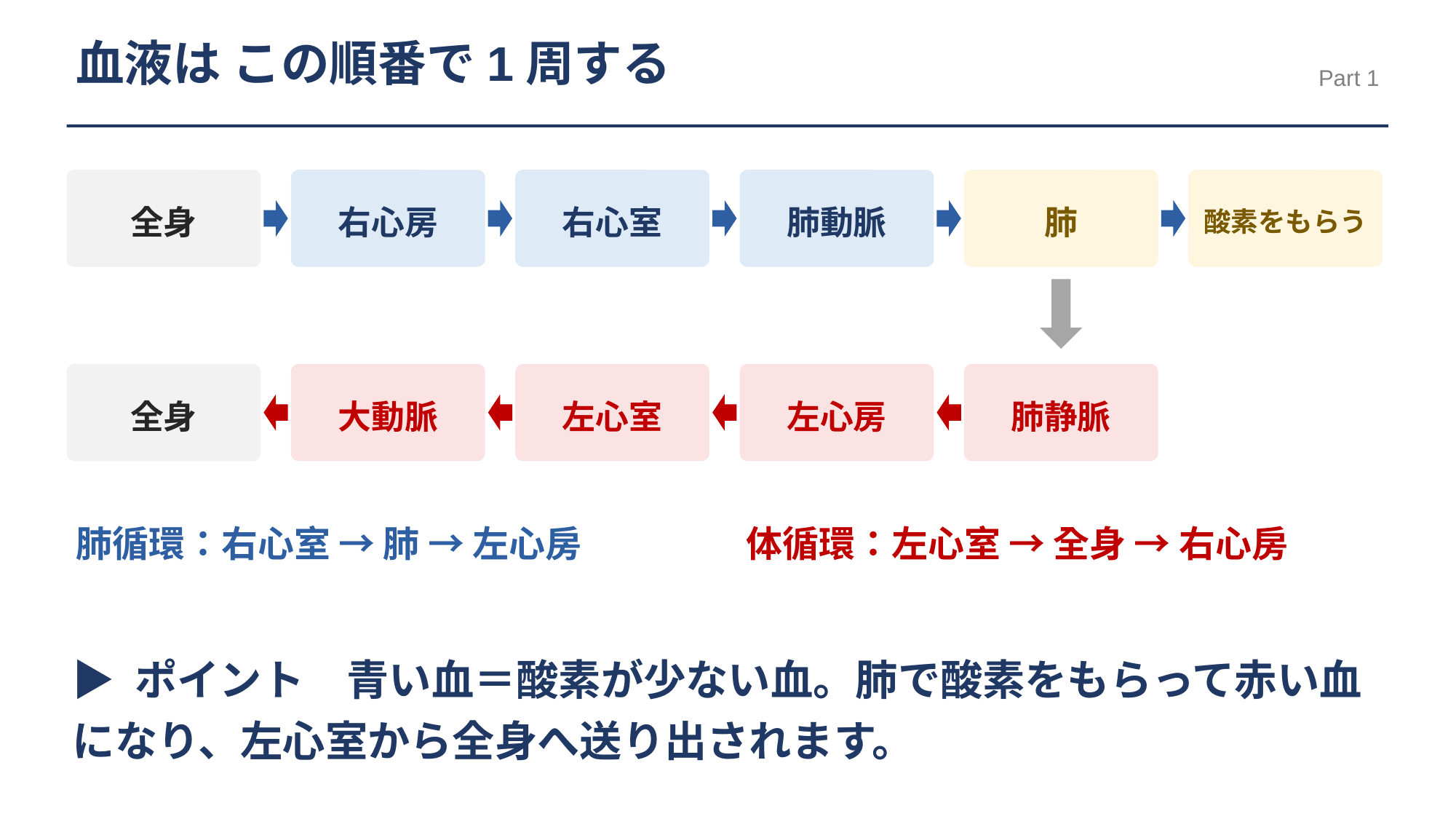

血液は この順番で1周する
Part 1

全身
右心房
右心室
肺動脈
肺
酸素をもらう

全身
大動脈
左心室
左心房
肺静脈

肺循環：右心室 → 肺 → 左心房
体循環：左心室 → 全身 → 右心房
▶ ポイント　青い血＝酸素が少ない血。肺で酸素をもらって赤い血になり、左心室から全身へ送り出されます。